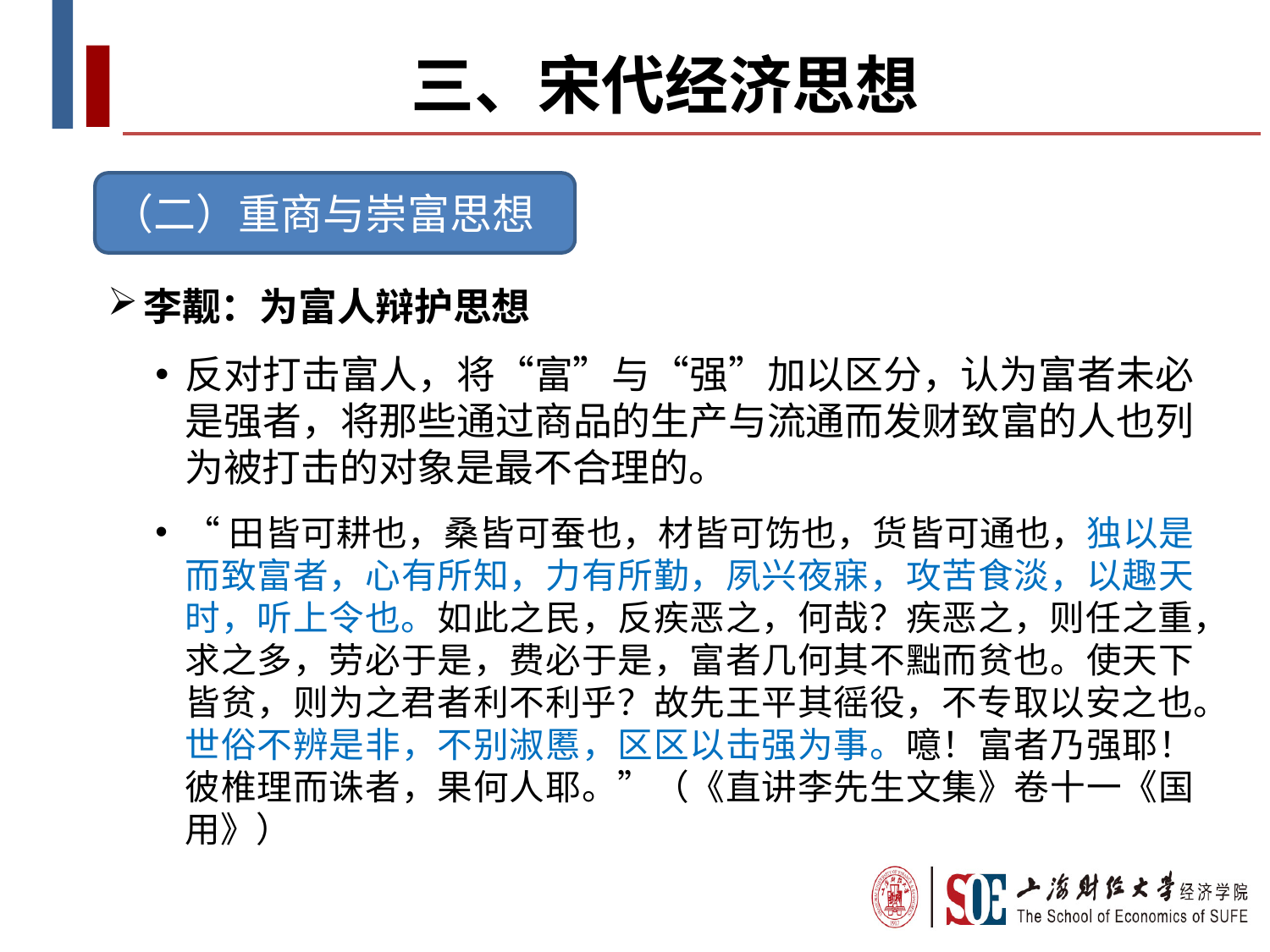

# 三、宋代经济思想
（二）重商与崇富思想
李觏：为富人辩护思想
反对打击富人，将“富”与“强”加以区分，认为富者未必是强者，将那些通过商品的生产与流通而发财致富的人也列为被打击的对象是最不合理的。
“田皆可耕也，桑皆可蚕也，材皆可饬也，货皆可通也，独以是而致富者，心有所知，力有所勤，夙兴夜寐，攻苦食淡，以趣天时，听上令也。如此之民，反疾恶之，何哉？疾恶之，则任之重，求之多，劳必于是，费必于是，富者几何其不黜而贫也。使天下皆贫，则为之君者利不利乎？故先王平其徭役，不专取以安之也。世俗不辨是非，不别淑慝，区区以击强为事。噫！富者乃强耶！彼椎理而诛者，果何人耶。”（《直讲李先生文集》卷十一《国用》）